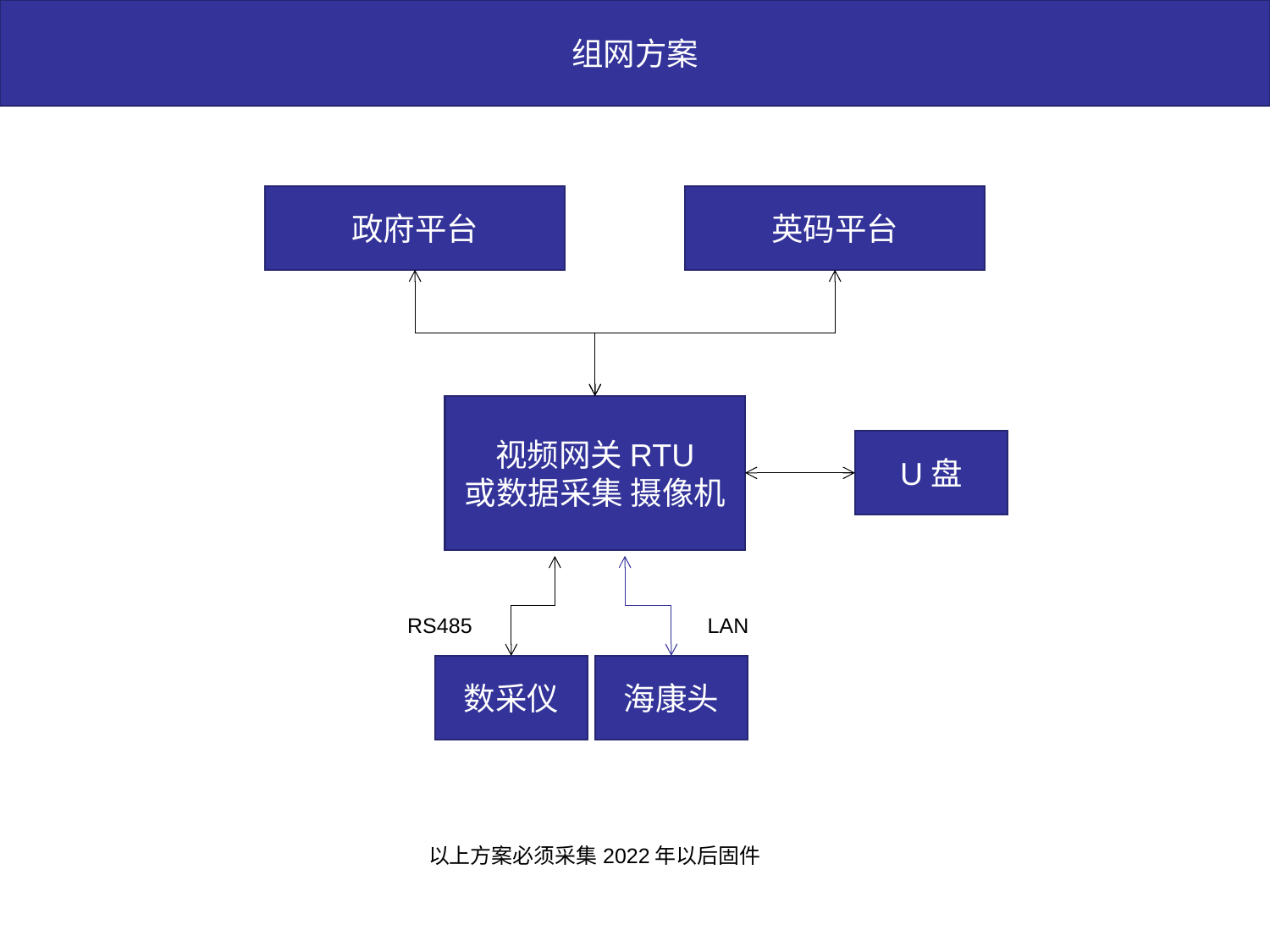

组网方案
政府平台
英码平台
视频网关RTU
或数据采集 摄像机
U盘
LAN
RS485
海康头
数采仪
以上方案必须采集2022年以后固件